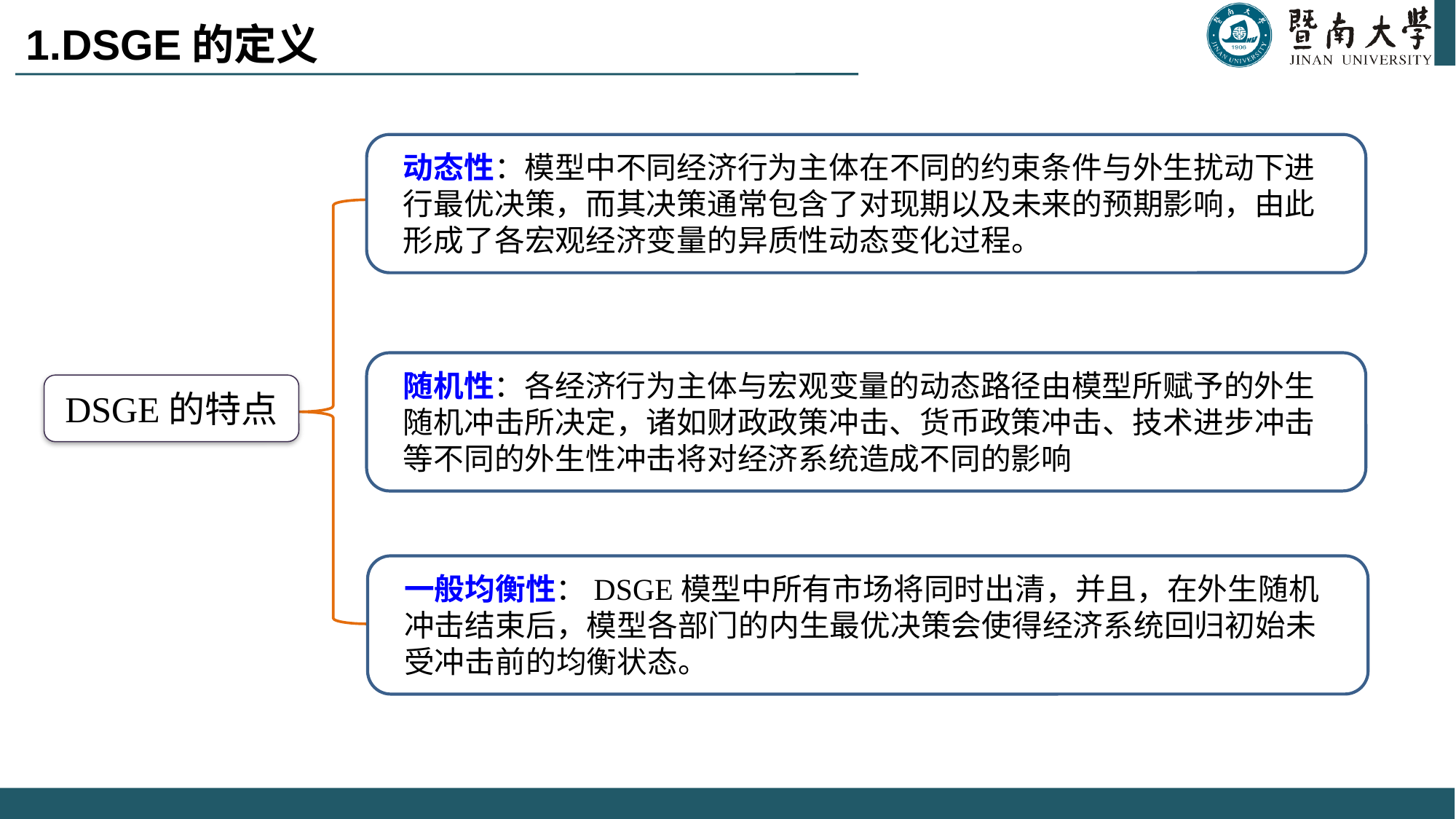

# 1.DSGE的定义

动态性：模型中不同经济行为主体在不同的约束条件与外生扰动下进行最优决策，而其决策通常包含了对现期以及未来的预期影响，由此形成了各宏观经济变量的异质性动态变化过程。

随机性：各经济行为主体与宏观变量的动态路径由模型所赋予的外生随机冲击所决定，诸如财政政策冲击、货币政策冲击、技术进步冲击等不同的外生性冲击将对经济系统造成不同的影响
DSGE的特点

一般均衡性：DSGE模型中所有市场将同时出清，并且，在外生随机冲击结束后，模型各部门的内生最优决策会使得经济系统回归初始未受冲击前的均衡状态。